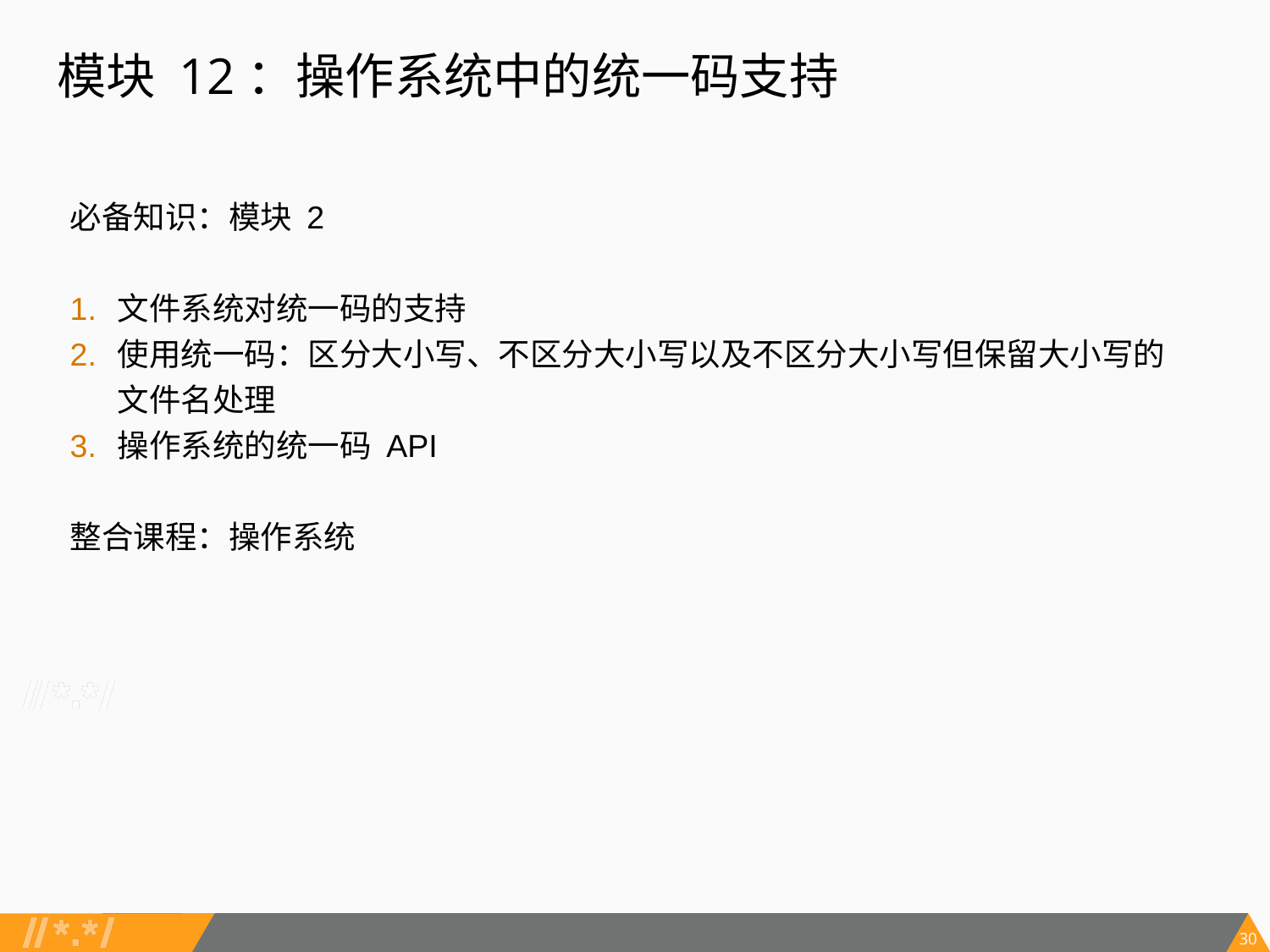

# 模块 12：操作系统中的统一码支持
必备知识：模块 2

文件系统对统一码的支持
使用统一码：区分大小写、不区分大小写以及不区分大小写但保留大小写的文件名处理
操作系统的统一码 API

整合课程：操作系统